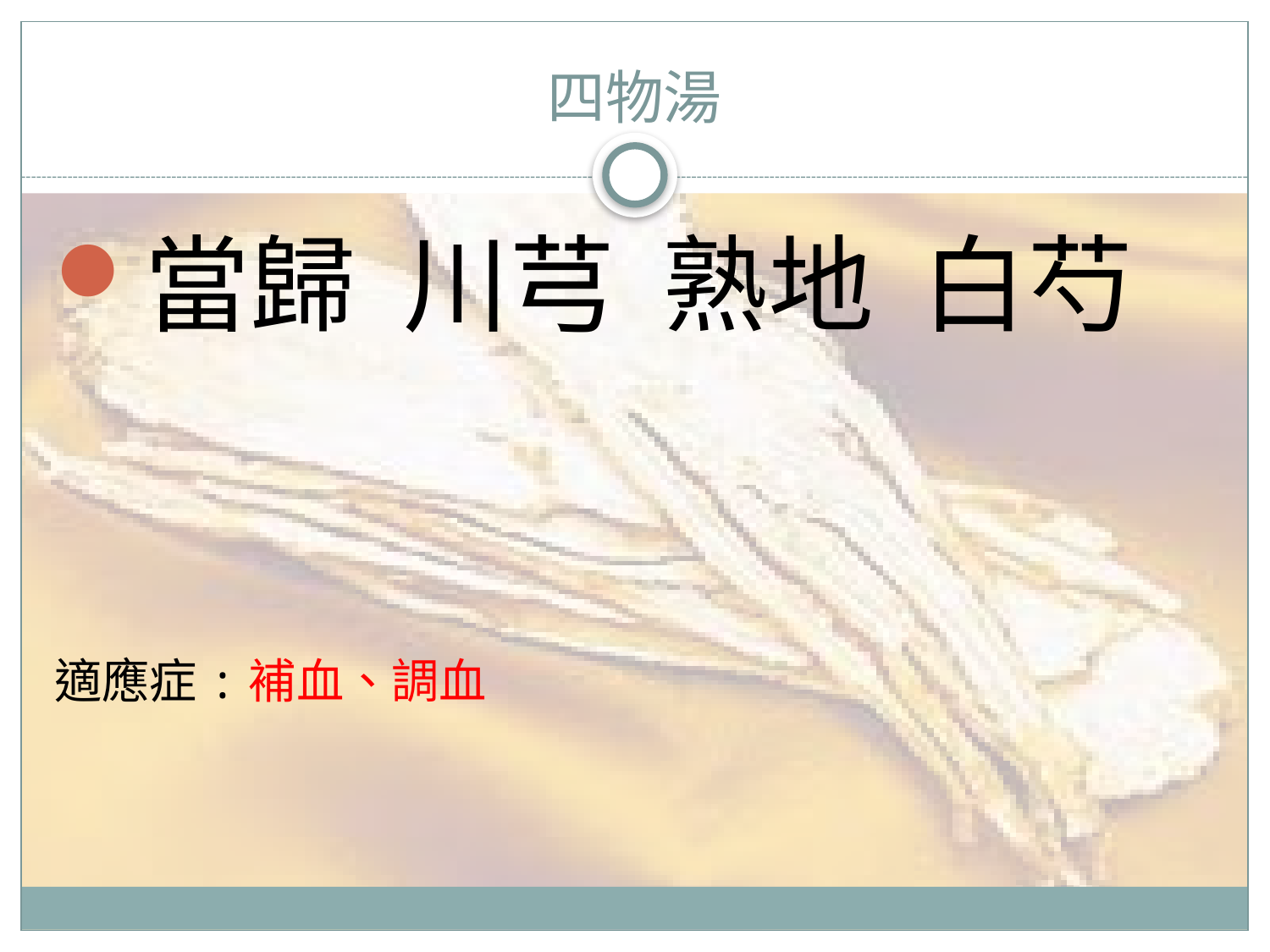

# 四物湯
當歸  川芎  熟地  白芍

適應症:補血、調血